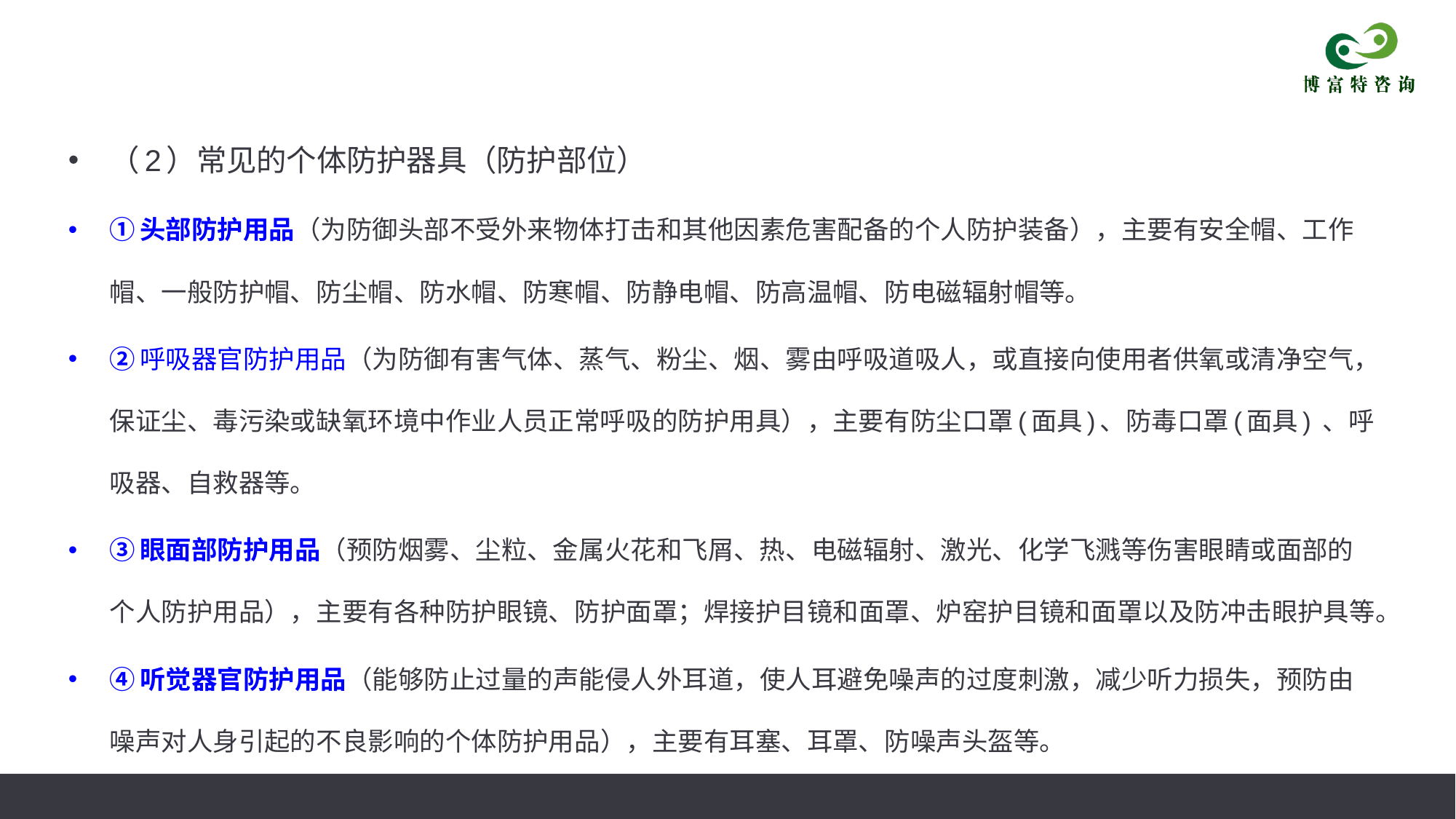

（2）常见的个体防护器具（防护部位）
①头部防护用品（为防御头部不受外来物体打击和其他因素危害配备的个人防护装备），主要有安全帽、工作帽、一般防护帽、防尘帽、防水帽、防寒帽、防静电帽、防高温帽、防电磁辐射帽等。
②呼吸器官防护用品（为防御有害气体、蒸气、粉尘、烟、雾由呼吸道吸人，或直接向使用者供氧或清净空气，保证尘、毒污染或缺氧环境中作业人员正常呼吸的防护用具），主要有防尘口罩(面具)、防毒口罩(面具) 、呼吸器、自救器等。
③眼面部防护用品（预防烟雾、尘粒、金属火花和飞屑、热、电磁辐射、激光、化学飞溅等伤害眼睛或面部的个人防护用品），主要有各种防护眼镜、防护面罩；焊接护目镜和面罩、炉窑护目镜和面罩以及防冲击眼护具等。
④听觉器官防护用品（能够防止过量的声能侵人外耳道，使人耳避免噪声的过度刺激，减少听力损失，预防由噪声对人身引起的不良影响的个体防护用品），主要有耳塞、耳罩、防噪声头盔等。